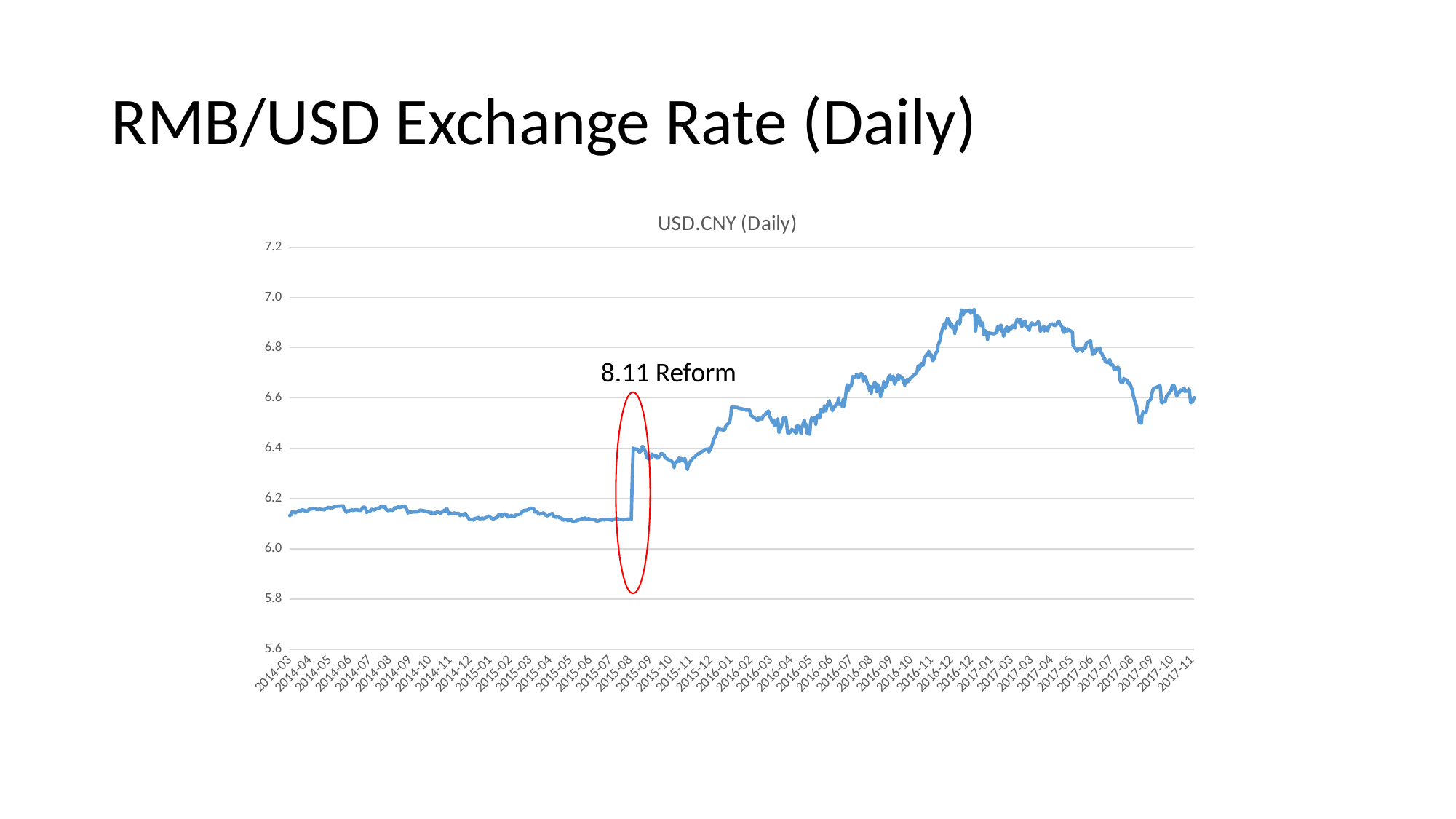

# RMB/USD Exchange Rate (Daily)

### Chart: USD.CNY (Daily)

| Category | 中间价:美元兑人民币（9：16am） |
|---|---|
| 41715 | 6.1321 |
| 41716 | 6.1341 |
| 41717 | 6.1351 |
| 41718 | 6.146 |
| 41719 | 6.1475 |
| 41722 | 6.1452 |
| 41723 | 6.1426 |
| 41724 | 6.144 |
| 41725 | 6.1465 |
| 41726 | 6.149 |
| 41729 | 6.1521 |
| 41730 | 6.1503 |
| 41731 | 6.1493 |
| 41732 | 6.152 |
| 41733 | 6.1557 |
| 41737 | 6.1527 |
| 41738 | 6.149 |
| 41739 | 6.151 |
| 41740 | 6.1495 |
| 41743 | 6.1531 |
| 41744 | 6.1571 |
| 41745 | 6.1589 |
| 41746 | 6.1575 |
| 41747 | 6.1586 |
| 41750 | 6.1591 |
| 41751 | 6.161 |
| 41752 | 6.1599 |
| 41753 | 6.1589 |
| 41754 | 6.1576 |
| 41757 | 6.1565 |
| 41758 | 6.1556 |
| 41759 | 6.158 |
| 41764 | 6.156 |
| 41765 | 6.1565 |
| 41766 | 6.1542 |
| 41767 | 6.1557 |
| 41768 | 6.1581 |
| 41771 | 6.1625 |
| 41772 | 6.1636 |
| 41773 | 6.1653 |
| 41774 | 6.164 |
| 41775 | 6.1628 |
| 41778 | 6.1636 |
| 41779 | 6.1626 |
| 41780 | 6.1645 |
| 41781 | 6.1658 |
| 41782 | 6.1681 |
| 41785 | 6.1699 |
| 41786 | 6.1687 |
| 41787 | 6.1694 |
| 41788 | 6.1705 |
| 41789 | 6.1695 |
| 41793 | 6.171 |
| 41794 | 6.1693 |
| 41795 | 6.1708 |
| 41796 | 6.1623 |
| 41799 | 6.1485 |
| 41800 | 6.1451 |
| 41801 | 6.1506 |
| 41802 | 6.1516 |
| 41803 | 6.1503 |
| 41806 | 6.1537 |
| 41807 | 6.1529 |
| 41808 | 6.1559 |
| 41809 | 6.1531 |
| 41810 | 6.1524 |
| 41813 | 6.1557 |
| 41814 | 6.1545 |
| 41815 | 6.1555 |
| 41816 | 6.1538 |
| 41817 | 6.1543 |
| 41820 | 6.1528 |
| 41821 | 6.1523 |
| 41822 | 6.1549 |
| 41823 | 6.1581 |
| 41824 | 6.1642 |
| 41827 | 6.1658 |
| 41828 | 6.1626 |
| 41829 | 6.1565 |
| 41830 | 6.1443 |
| 41831 | 6.1469 |
| 41834 | 6.1485 |
| 41835 | 6.149 |
| 41836 | 6.1535 |
| 41837 | 6.1564 |
| 41838 | 6.1568 |
| 41841 | 6.1547 |
| 41842 | 6.1544 |
| 41843 | 6.1572 |
| 41844 | 6.1579 |
| 41845 | 6.1597 |
| 41848 | 6.1622 |
| 41849 | 6.1615 |
| 41850 | 6.1645 |
| 41851 | 6.1675 |
| 41852 | 6.1681 |
| 41855 | 6.1661 |
| 41856 | 6.1655 |
| 41857 | 6.1681 |
| 41858 | 6.167 |
| 41859 | 6.1562 |
| 41862 | 6.1522 |
| 41863 | 6.1517 |
| 41864 | 6.1533 |
| 41865 | 6.1545 |
| 41866 | 6.1538 |
| 41869 | 6.1528 |
| 41870 | 6.1548 |
| 41871 | 6.158 |
| 41872 | 6.1632 |
| 41873 | 6.1617 |
| 41876 | 6.1653 |
| 41877 | 6.1663 |
| 41878 | 6.1658 |
| 41879 | 6.1638 |
| 41880 | 6.1647 |
| 41883 | 6.168 |
| 41884 | 6.1684 |
| 41885 | 6.1697 |
| 41886 | 6.1666 |
| 41887 | 6.1707 |
| 41891 | 6.152 |
| 41892 | 6.1425 |
| 41893 | 6.1453 |
| 41894 | 6.1468 |
| 41897 | 6.1452 |
| 41898 | 6.1462 |
| 41899 | 6.145 |
| 41900 | 6.149 |
| 41901 | 6.1455 |
| 41904 | 6.1485 |
| 41905 | 6.147 |
| 41906 | 6.1462 |
| 41907 | 6.1497 |
| 41908 | 6.1508 |
| 41911 | 6.1539 |
| 41912 | 6.1525 |
| 41920 | 6.1493 |
| 41921 | 6.1461 |
| 41922 | 6.147 |
| 41925 | 6.1446 |
| 41926 | 6.1408 |
| 41927 | 6.1455 |
| 41928 | 6.1395 |
| 41929 | 6.1407 |
| 41932 | 6.1435 |
| 41933 | 6.141 |
| 41934 | 6.1437 |
| 41935 | 6.1459 |
| 41936 | 6.1467 |
| 41939 | 6.1446 |
| 41940 | 6.1421 |
| 41941 | 6.1405 |
| 41942 | 6.1457 |
| 41943 | 6.1461 |
| 41946 | 6.1525 |
| 41947 | 6.1543 |
| 41948 | 6.1503 |
| 41949 | 6.1565 |
| 41950 | 6.1602 |
| 41953 | 6.1377 |
| 41954 | 6.1413 |
| 41955 | 6.1428 |
| 41956 | 6.1418 |
| 41957 | 6.1399 |
| 41960 | 6.1409 |
| 41961 | 6.143 |
| 41962 | 6.1397 |
| 41963 | 6.1417 |
| 41964 | 6.1387 |
| 41967 | 6.142 |
| 41968 | 6.139 |
| 41969 | 6.1354 |
| 41970 | 6.132 |
| 41971 | 6.1345 |
| 41974 | 6.1369 |
| 41975 | 6.1325 |
| 41976 | 6.1376 |
| 41977 | 6.1411 |
| 41978 | 6.1373 |
| 41981 | 6.1282 |
| 41982 | 6.1231 |
| 41983 | 6.1195 |
| 41984 | 6.1153 |
| 41985 | 6.1184 |
| 41988 | 6.1152 |
| 41989 | 6.1182 |
| 41990 | 6.1137 |
| 41991 | 6.1195 |
| 41992 | 6.1205 |
| 41995 | 6.122 |
| 41996 | 6.123 |
| 41997 | 6.1247 |
| 41998 | 6.1213 |
| 41999 | 6.1186 |
| 42002 | 6.1205 |
| 42003 | 6.1224 |
| 42004 | 6.119 |
| 42009 | 6.1248 |
| 42010 | 6.1256 |
| 42011 | 6.1269 |
| 42012 | 6.1302 |
| 42013 | 6.1296 |
| 42016 | 6.1233 |
| 42017 | 6.1195 |
| 42018 | 6.1205 |
| 42019 | 6.1193 |
| 42020 | 6.1188 |
| 42023 | 6.123 |
| 42024 | 6.1226 |
| 42025 | 6.1268 |
| 42026 | 6.1247 |
| 42027 | 6.1342 |
| 42030 | 6.1384 |
| 42031 | 6.1364 |
| 42032 | 6.1282 |
| 42033 | 6.1335 |
| 42034 | 6.137 |
| 42037 | 6.1385 |
| 42038 | 6.1369 |
| 42039 | 6.1318 |
| 42040 | 6.1366 |
| 42041 | 6.1261 |
| 42044 | 6.1311 |
| 42045 | 6.1295 |
| 42046 | 6.1315 |
| 42047 | 6.1333 |
| 42048 | 6.1288 |
| 42051 | 6.1273 |
| 42052 | 6.133 |
| 42060 | 6.1384 |
| 42061 | 6.1379 |
| 42062 | 6.1475 |
| 42065 | 6.1513 |
| 42066 | 6.1543 |
| 42067 | 6.1525 |
| 42068 | 6.1528 |
| 42069 | 6.1533 |
| 42072 | 6.1563 |
| 42073 | 6.1572 |
| 42074 | 6.1597 |
| 42075 | 6.1617 |
| 42076 | 6.1588 |
| 42079 | 6.1615 |
| 42080 | 6.1585 |
| 42081 | 6.1556 |
| 42082 | 6.146 |
| 42083 | 6.1496 |
| 42086 | 6.1448 |
| 42087 | 6.1398 |
| 42088 | 6.141 |
| 42089 | 6.1375 |
| 42090 | 6.1397 |
| 42093 | 6.1402 |
| 42094 | 6.1422 |
| 42095 | 6.1434 |
| 42096 | 6.1396 |
| 42097 | 6.1348 |
| 42101 | 6.1305 |
| 42102 | 6.1345 |
| 42103 | 6.1338 |
| 42104 | 6.137 |
| 42107 | 6.1395 |
| 42108 | 6.1407 |
| 42109 | 6.134 |
| 42110 | 6.1305 |
| 42111 | 6.1267 |
| 42114 | 6.1255 |
| 42115 | 6.128 |
| 42116 | 6.129 |
| 42117 | 6.1281 |
| 42118 | 6.1241 |
| 42121 | 6.122 |
| 42122 | 6.1209 |
| 42123 | 6.1169 |
| 42124 | 6.1137 |
| 42128 | 6.1165 |
| 42129 | 6.118 |
| 42130 | 6.1156 |
| 42131 | 6.1113 |
| 42132 | 6.1147 |
| 42135 | 6.1132 |
| 42136 | 6.1155 |
| 42137 | 6.1123 |
| 42138 | 6.1093 |
| 42139 | 6.1085 |
| 42142 | 6.1079 |
| 42143 | 6.1098 |
| 42144 | 6.1125 |
| 42145 | 6.1139 |
| 42146 | 6.1131 |
| 42149 | 6.1165 |
| 42150 | 6.1172 |
| 42151 | 6.1198 |
| 42152 | 6.1202 |
| 42153 | 6.1196 |
| 42156 | 6.1207 |
| 42157 | 6.1225 |
| 42158 | 6.1176 |
| 42159 | 6.1164 |
| 42160 | 6.1181 |
| 42163 | 6.1205 |
| 42164 | 6.1179 |
| 42165 | 6.1173 |
| 42166 | 6.115 |
| 42167 | 6.1167 |
| 42170 | 6.1169 |
| 42171 | 6.1155 |
| 42172 | 6.1158 |
| 42173 | 6.1126 |
| 42174 | 6.1104 |
| 42178 | 6.1119 |
| 42179 | 6.1142 |
| 42180 | 6.1148 |
| 42181 | 6.1137 |
| 42184 | 6.1168 |
| 42185 | 6.1136 |
| 42186 | 6.1149 |
| 42187 | 6.1171 |
| 42188 | 6.116 |
| 42191 | 6.1172 |
| 42192 | 6.1166 |
| 42193 | 6.1175 |
| 42194 | 6.1151 |
| 42195 | 6.1153 |
| 42198 | 6.1133 |
| 42199 | 6.1165 |
| 42200 | 6.1152 |
| 42201 | 6.1173 |
| 42202 | 6.1192 |
| 42205 | 6.1197 |
| 42206 | 6.1199 |
| 42207 | 6.1168 |
| 42208 | 6.1172 |
| 42209 | 6.1169 |
| 42212 | 6.1176 |
| 42213 | 6.1154 |
| 42214 | 6.115 |
| 42215 | 6.1165 |
| 42216 | 6.1172 |
| 42219 | 6.1169 |
| 42220 | 6.1177 |
| 42221 | 6.1186 |
| 42222 | 6.1181 |
| 42223 | 6.1174 |
| 42226 | 6.1162 |
| 42227 | 6.2298 |
| 42228 | 6.3306 |
| 42229 | 6.401 |
| 42230 | 6.3975 |
| 42233 | 6.3969 |
| 42234 | 6.3966 |
| 42235 | 6.3963 |
| 42236 | 6.3915 |
| 42237 | 6.3864 |
| 42240 | 6.3862 |
| 42241 | 6.3987 |
| 42242 | 6.4043 |
| 42243 | 6.4085 |
| 42244 | 6.3986 |
| 42247 | 6.3893 |
| 42248 | 6.3752 |
| 42249 | 6.3619 |
| 42254 | 6.3584 |
| 42255 | 6.3639 |
| 42256 | 6.3632 |
| 42257 | 6.3772 |
| 42258 | 6.3719 |
| 42261 | 6.3709 |
| 42262 | 6.3665 |
| 42263 | 6.3712 |
| 42264 | 6.367 |
| 42265 | 6.3607 |
| 42268 | 6.3676 |
| 42269 | 6.3721 |
| 42270 | 6.3773 |
| 42271 | 6.3791 |
| 42272 | 6.3785 |
| 42275 | 6.3729 |
| 42276 | 6.366 |
| 42277 | 6.3613 |
| 42285 | 6.3505 |
| 42286 | 6.3493 |
| 42289 | 6.3406 |
| 42290 | 6.3231 |
| 42291 | 6.3408 |
| 42292 | 6.3402 |
| 42293 | 6.3436 |
| 42296 | 6.3527 |
| 42297 | 6.3614 |
| 42298 | 6.3473 |
| 42299 | 6.3497 |
| 42300 | 6.3595 |
| 42303 | 6.3549 |
| 42304 | 6.3494 |
| 42305 | 6.3536 |
| 42306 | 6.3596 |
| 42307 | 6.3495 |
| 42310 | 6.3154 |
| 42311 | 6.331 |
| 42312 | 6.3343 |
| 42313 | 6.3381 |
| 42314 | 6.3459 |
| 42317 | 6.3578 |
| 42318 | 6.3602 |
| 42319 | 6.3614 |
| 42320 | 6.3628 |
| 42321 | 6.3655 |
| 42324 | 6.375 |
| 42325 | 6.374 |
| 42326 | 6.3796 |
| 42327 | 6.3791 |
| 42328 | 6.378 |
| 42331 | 6.3867 |
| 42332 | 6.3888 |
| 42333 | 6.3877 |
| 42334 | 6.3896 |
| 42335 | 6.3915 |
| 42338 | 6.3962 |
| 42339 | 6.3973 |
| 42340 | 6.3958 |
| 42341 | 6.3982 |
| 42342 | 6.3851 |
| 42345 | 6.3985 |
| 42346 | 6.4078 |
| 42347 | 6.414 |
| 42348 | 6.4236 |
| 42349 | 6.4358 |
| 42352 | 6.4495 |
| 42353 | 6.4559 |
| 42354 | 6.4626 |
| 42355 | 6.4757 |
| 42356 | 6.4814 |
| 42359 | 6.4753 |
| 42360 | 6.4746 |
| 42361 | 6.4731 |
| 42362 | 6.4755 |
| 42363 | 6.4713 |
| 42366 | 6.475 |
| 42367 | 6.4864 |
| 42368 | 6.4895 |
| 42369 | 6.4936 |
| 42373 | 6.5032 |
| 42374 | 6.5169 |
| 42375 | 6.5314 |
| 42376 | 6.5646 |
| 42377 | 6.5636 |
| 42380 | 6.5626 |
| 42381 | 6.5628 |
| 42382 | 6.563 |
| 42383 | 6.5616 |
| 42384 | 6.5637 |
| 42387 | 6.559 |
| 42388 | 6.5596 |
| 42389 | 6.5578 |
| 42390 | 6.5585 |
| 42391 | 6.5572 |
| 42394 | 6.5557 |
| 42395 | 6.5548 |
| 42396 | 6.5533 |
| 42397 | 6.5528 |
| 42398 | 6.5516 |
| 42401 | 6.5539 |
| 42402 | 6.551 |
| 42403 | 6.5521 |
| 42404 | 6.5419 |
| 42405 | 6.5314 |
| 42415 | 6.5118 |
| 42416 | 6.513 |
| 42417 | 6.5237 |
| 42418 | 6.5152 |
| 42419 | 6.5186 |
| 42422 | 6.5165 |
| 42423 | 6.5273 |
| 42424 | 6.5302 |
| 42425 | 6.5318 |
| 42426 | 6.5338 |
| 42429 | 6.5452 |
| 42430 | 6.5385 |
| 42431 | 6.549 |
| 42432 | 6.5412 |
| 42433 | 6.5284 |
| 42436 | 6.5113 |
| 42437 | 6.5041 |
| 42438 | 6.5106 |
| 42439 | 6.5127 |
| 42440 | 6.4905 |
| 42443 | 6.4913 |
| 42444 | 6.5079 |
| 42445 | 6.5172 |
| 42446 | 6.4961 |
| 42447 | 6.4628 |
| 42450 | 6.4824 |
| 42451 | 6.4971 |
| 42452 | 6.4936 |
| 42453 | 6.515 |
| 42454 | 6.5223 |
| 42457 | 6.5232 |
| 42458 | 6.506 |
| 42459 | 6.4841 |
| 42460 | 6.4612 |
| 42461 | 6.4585 |
| 42465 | 6.4663 |
| 42466 | 6.4754 |
| 42467 | 6.4707 |
| 42468 | 6.4733 |
| 42471 | 6.4649 |
| 42472 | 6.4616 |
| 42473 | 6.4591 |
| 42474 | 6.4891 |
| 42475 | 6.4908 |
| 42478 | 6.4787 |
| 42479 | 6.47 |
| 42480 | 6.4579 |
| 42481 | 6.4803 |
| 42482 | 6.4898 |
| 42485 | 6.512 |
| 42486 | 6.4882 |
| 42487 | 6.4837 |
| 42488 | 6.4954 |
| 42489 | 6.4589 |
| 42493 | 6.4565 |
| 42494 | 6.4943 |
| 42495 | 6.5128 |
| 42496 | 6.5202 |
| 42499 | 6.5105 |
| 42500 | 6.5233 |
| 42501 | 6.5209 |
| 42502 | 6.4959 |
| 42503 | 6.5246 |
| 42506 | 6.5343 |
| 42507 | 6.52 |
| 42508 | 6.5216 |
| 42509 | 6.5531 |
| 42510 | 6.551 |
| 42513 | 6.5455 |
| 42514 | 6.5468 |
| 42515 | 6.5693 |
| 42516 | 6.5552 |
| 42517 | 6.549 |
| 42520 | 6.5784 |
| 42521 | 6.579 |
| 42522 | 6.5889 |
| 42523 | 6.5688 |
| 42524 | 6.5793 |
| 42527 | 6.5497 |
| 42528 | 6.5618 |
| 42529 | 6.5593 |
| 42534 | 6.5805 |
| 42535 | 6.5791 |
| 42536 | 6.6001 |
| 42537 | 6.5739 |
| 42538 | 6.5795 |
| 42541 | 6.5708 |
| 42542 | 6.5656 |
| 42543 | 6.5935 |
| 42544 | 6.5658 |
| 42545 | 6.5776 |
| 42548 | 6.6375 |
| 42549 | 6.6528 |
| 42550 | 6.6324 |
| 42551 | 6.6312 |
| 42552 | 6.6496 |
| 42555 | 6.6472 |
| 42556 | 6.6594 |
| 42557 | 6.6857 |
| 42558 | 6.682 |
| 42559 | 6.6853 |
| 42562 | 6.6843 |
| 42563 | 6.695 |
| 42564 | 6.6891 |
| 42565 | 6.6846 |
| 42566 | 6.6805 |
| 42569 | 6.6961 |
| 42570 | 6.6971 |
| 42571 | 6.6946 |
| 42572 | 6.6872 |
| 42573 | 6.6669 |
| 42576 | 6.686 |
| 42577 | 6.6778 |
| 42578 | 6.6671 |
| 42579 | 6.6597 |
| 42580 | 6.6511 |
| 42583 | 6.6277 |
| 42584 | 6.6451 |
| 42585 | 6.6195 |
| 42586 | 6.6444 |
| 42587 | 6.6406 |
| 42590 | 6.6615 |
| 42591 | 6.6594 |
| 42592 | 6.653 |
| 42593 | 6.6255 |
| 42594 | 6.6543 |
| 42597 | 6.643 |
| 42598 | 6.6305 |
| 42599 | 6.6056 |
| 42600 | 6.6273 |
| 42601 | 6.6211 |
| 42604 | 6.6652 |
| 42605 | 6.6586 |
| 42606 | 6.642 |
| 42607 | 6.6602 |
| 42608 | 6.6488 |
| 42611 | 6.6856 |
| 42612 | 6.6812 |
| 42613 | 6.6908 |
| 42614 | 6.6784 |
| 42615 | 6.6727 |
| 42618 | 6.6873 |
| 42619 | 6.6676 |
| 42620 | 6.6555 |
| 42621 | 6.662 |
| 42622 | 6.6684 |
| 42625 | 6.6908 |
| 42626 | 6.6726 |
| 42627 | 6.6895 |
| 42632 | 6.6786 |
| 42633 | 6.6595 |
| 42634 | 6.6738 |
| 42635 | 6.6513 |
| 42636 | 6.667 |
| 42639 | 6.6744 |
| 42640 | 6.6646 |
| 42641 | 6.6681 |
| 42642 | 6.67 |
| 42643 | 6.6778 |
| 42653 | 6.7008 |
| 42654 | 6.7098 |
| 42655 | 6.7258 |
| 42656 | 6.7296 |
| 42657 | 6.7157 |
| 42660 | 6.7379 |
| 42661 | 6.7303 |
| 42662 | 6.7326 |
| 42663 | 6.7311 |
| 42664 | 6.7558 |
| 42667 | 6.769 |
| 42668 | 6.7744 |
| 42669 | 6.7705 |
| 42670 | 6.7736 |
| 42671 | 6.7858 |
| 42674 | 6.7641 |
| 42675 | 6.7734 |
| 42676 | 6.7562 |
| 42677 | 6.7491 |
| 42678 | 6.7514 |
| 42681 | 6.7725 |
| 42682 | 6.7817 |
| 42683 | 6.7832 |
| 42684 | 6.7885 |
| 42685 | 6.8115 |
| 42688 | 6.8291 |
| 42689 | 6.8495 |
| 42690 | 6.8592 |
| 42691 | 6.8692 |
| 42692 | 6.8796 |
| 42695 | 6.8985 |
| 42696 | 6.8779 |
| 42697 | 6.8904 |
| 42698 | 6.9085 |
| 42699 | 6.9168 |
| 42702 | 6.9042 |
| 42703 | 6.8889 |
| 42704 | 6.8865 |
| 42705 | 6.8958 |
| 42706 | 6.8794 |
| 42709 | 6.887 |
| 42710 | 6.8575 |
| 42711 | 6.8808 |
| 42712 | 6.8731 |
| 42713 | 6.8972 |
| 42716 | 6.9086 |
| 42717 | 6.8934 |
| 42718 | 6.9028 |
| 42719 | 6.9289 |
| 42720 | 6.9508 |
| 42723 | 6.9312 |
| 42724 | 6.9468 |
| 42725 | 6.9489 |
| 42726 | 6.9435 |
| 42727 | 6.9463 |
| 42730 | 6.9459 |
| 42731 | 6.9462 |
| 42732 | 6.9495 |
| 42733 | 6.9497 |
| 42734 | 6.937 |
| 42738 | 6.9498 |
| 42739 | 6.9526 |
| 42740 | 6.9307 |
| 42741 | 6.8668 |
| 42744 | 6.9262 |
| 42745 | 6.9234 |
| 42746 | 6.9235 |
| 42747 | 6.9141 |
| 42748 | 6.8909 |
| 42751 | 6.8874 |
| 42752 | 6.8992 |
| 42753 | 6.8525 |
| 42754 | 6.8568 |
| 42755 | 6.8693 |
| 42758 | 6.8572 |
| 42759 | 6.8331 |
| 42760 | 6.8596 |
| 42761 | 6.8588 |
| 42769 | 6.8556 |
| 42772 | 6.8606 |
| 42773 | 6.8604 |
| 42774 | 6.8849 |
| 42775 | 6.871 |
| 42776 | 6.8819 |
| 42779 | 6.8898 |
| 42780 | 6.8806 |
| 42781 | 6.8632 |
| 42782 | 6.8629 |
| 42783 | 6.8456 |
| 42786 | 6.8743 |
| 42787 | 6.879 |
| 42788 | 6.883 |
| 42789 | 6.8695 |
| 42790 | 6.8655 |
| 42793 | 6.8814 |
| 42794 | 6.875 |
| 42795 | 6.8798 |
| 42796 | 6.8809 |
| 42797 | 6.8896 |
| 42800 | 6.879 |
| 42801 | 6.8957 |
| 42802 | 6.9032 |
| 42803 | 6.9125 |
| 42804 | 6.9123 |
| 42807 | 6.8988 |
| 42808 | 6.9118 |
| 42809 | 6.9115 |
| 42810 | 6.8862 |
| 42811 | 6.8873 |
| 42814 | 6.8998 |
| 42815 | 6.9071 |
| 42816 | 6.8889 |
| 42817 | 6.8856 |
| 42818 | 6.8845 |
| 42821 | 6.8701 |
| 42822 | 6.8782 |
| 42823 | 6.8915 |
| 42824 | 6.8889 |
| 42825 | 6.8993 |
| 42830 | 6.8906 |
| 42831 | 6.893 |
| 42832 | 6.8949 |
| 42835 | 6.9042 |
| 42836 | 6.8957 |
| 42837 | 6.894 |
| 42838 | 6.8651 |
| 42839 | 6.874 |
| 42842 | 6.8785 |
| 42843 | 6.8849 |
| 42844 | 6.8664 |
| 42845 | 6.8792 |
| 42846 | 6.8823 |
| 42849 | 6.8673 |
| 42850 | 6.8833 |
| 42851 | 6.8845 |
| 42852 | 6.8896 |
| 42853 | 6.8931 |
| 42857 | 6.8956 |
| 42858 | 6.8892 |
| 42859 | 6.8957 |
| 42860 | 6.8884 |
| 42863 | 6.8947 |
| 42864 | 6.9037 |
| 42865 | 6.9066 |
| 42866 | 6.9051 |
| 42867 | 6.8948 |
| 42870 | 6.8852 |
| 42871 | 6.879 |
| 42872 | 6.8635 |
| 42873 | 6.8612 |
| 42874 | 6.8786 |
| 42877 | 6.8673 |
| 42878 | 6.8661 |
| 42879 | 6.8758 |
| 42880 | 6.8695 |
| 42881 | 6.8698 |
| 42886 | 6.8633 |
| 42887 | 6.809 |
| 42888 | 6.807 |
| 42891 | 6.7935 |
| 42892 | 6.7934 |
| 42893 | 6.7858 |
| 42894 | 6.793 |
| 42895 | 6.7971 |
| 42898 | 6.7948 |
| 42899 | 6.7954 |
| 42900 | 6.7939 |
| 42901 | 6.7852 |
| 42902 | 6.7995 |
| 42905 | 6.7972 |
| 42906 | 6.8096 |
| 42907 | 6.8193 |
| 42908 | 6.8197 |
| 42909 | 6.8238 |
| 42912 | 6.822 |
| 42913 | 6.8292 |
| 42914 | 6.8053 |
| 42915 | 6.794 |
| 42916 | 6.7744 |
| 42919 | 6.7772 |
| 42920 | 6.7889 |
| 42921 | 6.7922 |
| 42922 | 6.7953 |
| 42923 | 6.7914 |
| 42926 | 6.7964 |
| 42927 | 6.7983 |
| 42928 | 6.7868 |
| 42929 | 6.7802 |
| 42930 | 6.7774 |
| 42933 | 6.7562 |
| 42934 | 6.7611 |
| 42935 | 6.7451 |
| 42936 | 6.7464 |
| 42937 | 6.7415 |
| 42940 | 6.741 |
| 42941 | 6.7485 |
| 42942 | 6.7529 |
| 42943 | 6.7307 |
| 42944 | 6.7373 |
| 42947 | 6.7283 |
| 42948 | 6.7148 |
| 42949 | 6.7205 |
| 42950 | 6.7211 |
| 42951 | 6.7132 |
| 42954 | 6.7228 |
| 42955 | 6.7184 |
| 42956 | 6.7075 |
| 42957 | 6.677 |
| 42958 | 6.6642 |
| 42961 | 6.6601 |
| 42962 | 6.6689 |
| 42963 | 6.6779 |
| 42964 | 6.6709 |
| 42965 | 6.6744 |
| 42968 | 6.6709 |
| 42969 | 6.6597 |
| 42970 | 6.6633 |
| 42971 | 6.6525 |
| 42972 | 6.6579 |
| 42975 | 6.6353 |
| 42976 | 6.6293 |
| 42977 | 6.6102 |
| 42978 | 6.601 |
| 42979 | 6.5909 |
| 42982 | 6.5668 |
| 42983 | 6.537 |
| 42984 | 6.5311 |
| 42985 | 6.5269 |
| 42986 | 6.5032 |
| 42989 | 6.4997 |
| 42990 | 6.5277 |
| 42991 | 6.5382 |
| 42992 | 6.5465 |
| 42993 | 6.5423 |
| 42996 | 6.5419 |
| 42997 | 6.553 |
| 42998 | 6.567 |
| 42999 | 6.5867 |
| 43000 | 6.5861 |
| 43003 | 6.5945 |
| 43004 | 6.6076 |
| 43005 | 6.6192 |
| 43006 | 6.6285 |
| 43007 | 6.6369 |
| 43017 | 6.6493 |
| 43018 | 6.6273 |
| 43019 | 6.5841 |
| 43020 | 6.5808 |
| 43021 | 6.5866 |
| 43024 | 6.5839 |
| 43025 | 6.5883 |
| 43026 | 6.5991 |
| 43027 | 6.6093 |
| 43028 | 6.6092 |
| 43031 | 6.6205 |
| 43032 | 6.6268 |
| 43033 | 6.6322 |
| 43034 | 6.6288 |
| 43035 | 6.6473 |
| 43038 | 6.6487 |
| 43039 | 6.6397 |
| 43040 | 6.63 |
| 43041 | 6.6196 |
| 43042 | 6.6072 |
| 43045 | 6.6247 |
| 43046 | 6.6216 |
| 43047 | 6.6277 |
| 43048 | 6.6325 |
| 43049 | 6.6282 |
| 43052 | 6.6347 |
| 43053 | 6.6399 |
| 43054 | 6.6263 |
| 43055 | 6.6286 |
| 43056 | 6.6277 |
| 43059 | 6.6271 |
| 43060 | 6.6356 |
| 43061 | 6.629 |
| 43062 | 6.6021 |
| 43063 | 6.581 |
| 43066 | 6.5874 |
| 43067 | 6.5944 |
| 43068 | 6.6011 |
8.11 Reform